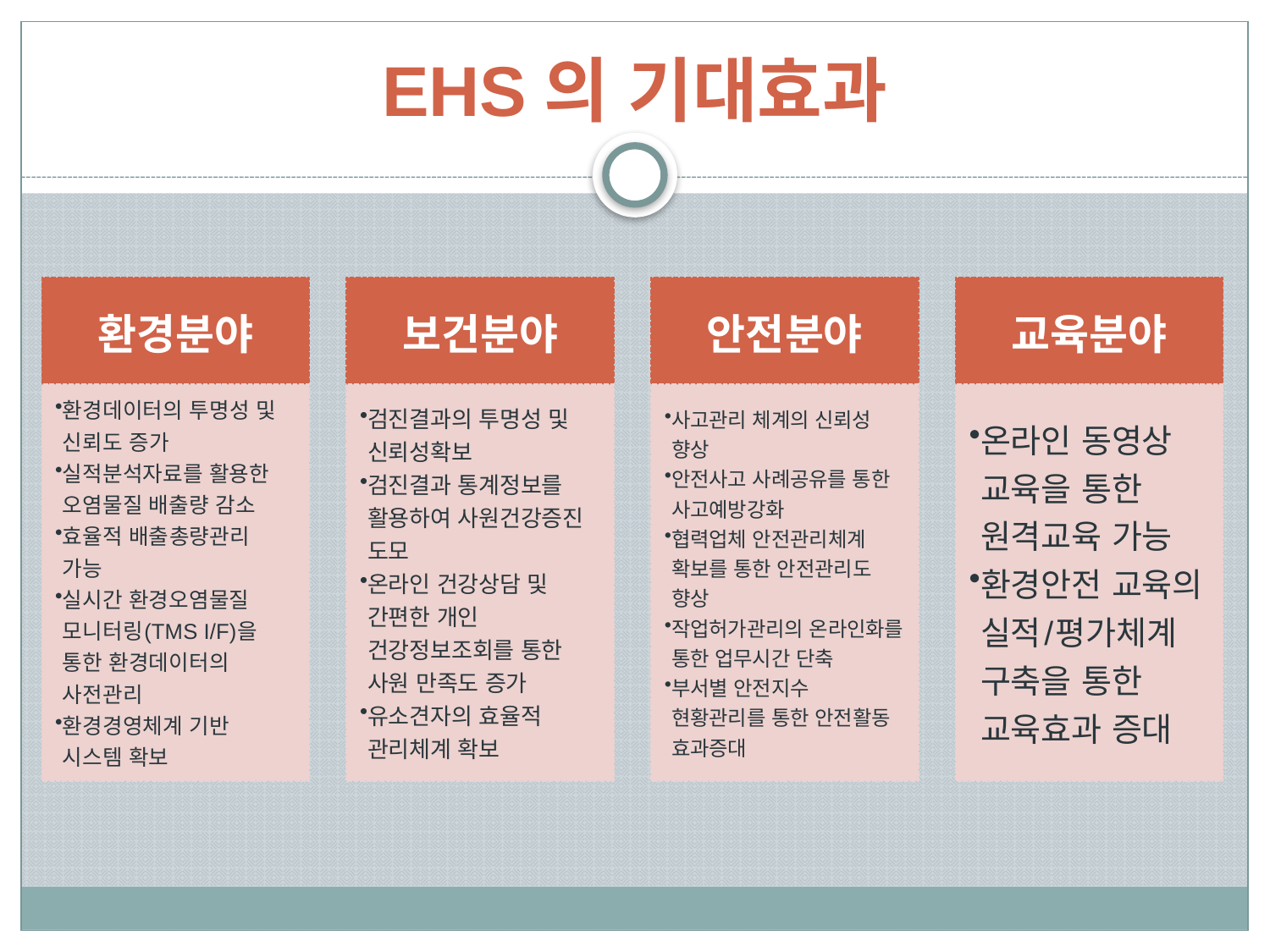

# EHS의 기대효과
환경분야
환경데이터의 투명성 및 신뢰도 증가
보건분야
검진결과의 투명성 및 신뢰성확보
안전분야
사고관리 체계의 신뢰성 향상
교육분야
온라인 동영상 교육을 통한 원격교육 가능
실적분석자료를 활용한 오염물질 배출량 감소
효율적 배출총량관리 가능
실시간 환경오염물질 모니터링(TMS I/F)을 통한 환경데이터의 사전관리
환경경영체계 기반 시스템 확보
검진결과 통계정보를 활용하여 사원건강증진 도모
온라인 건강상담 및 간편한 개인 건강정보조회를 통한 사원 만족도 증가
유소견자의 효율적 관리체계 확보
안전사고 사례공유를 통한 사고예방강화
협력업체 안전관리체계 확보를 통한 안전관리도 향상
작업허가관리의 온라인화를 통한 업무시간 단축
부서별 안전지수 현황관리를 통한 안전활동 효과증대
환경안전 교육의 실적/평가체계 구축을 통한 교육효과 증대